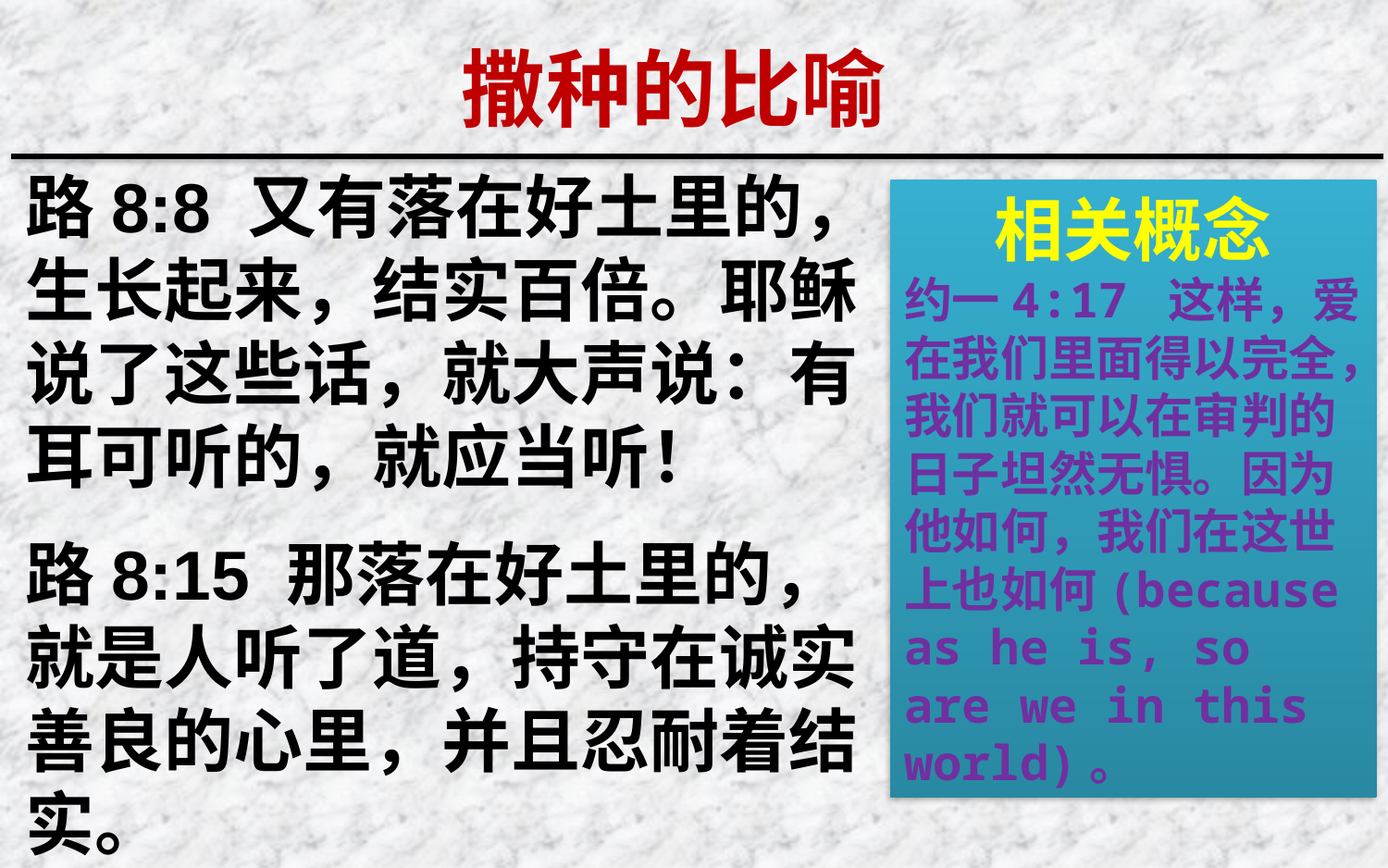

撒种的比喻
路8:8 又有落在好土里的，生长起来，结实百倍。耶稣说了这些话，就大声说：有耳可听的，就应当听！
路8:15 那落在好土里的，就是人听了道，持守在诚实善良的心里，并且忍耐着结实。
相关概念
约一4:17 这样，爱在我们里面得以完全，我们就可以在审判的日子坦然无惧。因为他如何，我们在这世上也如何(because as he is, so are we in this world)。